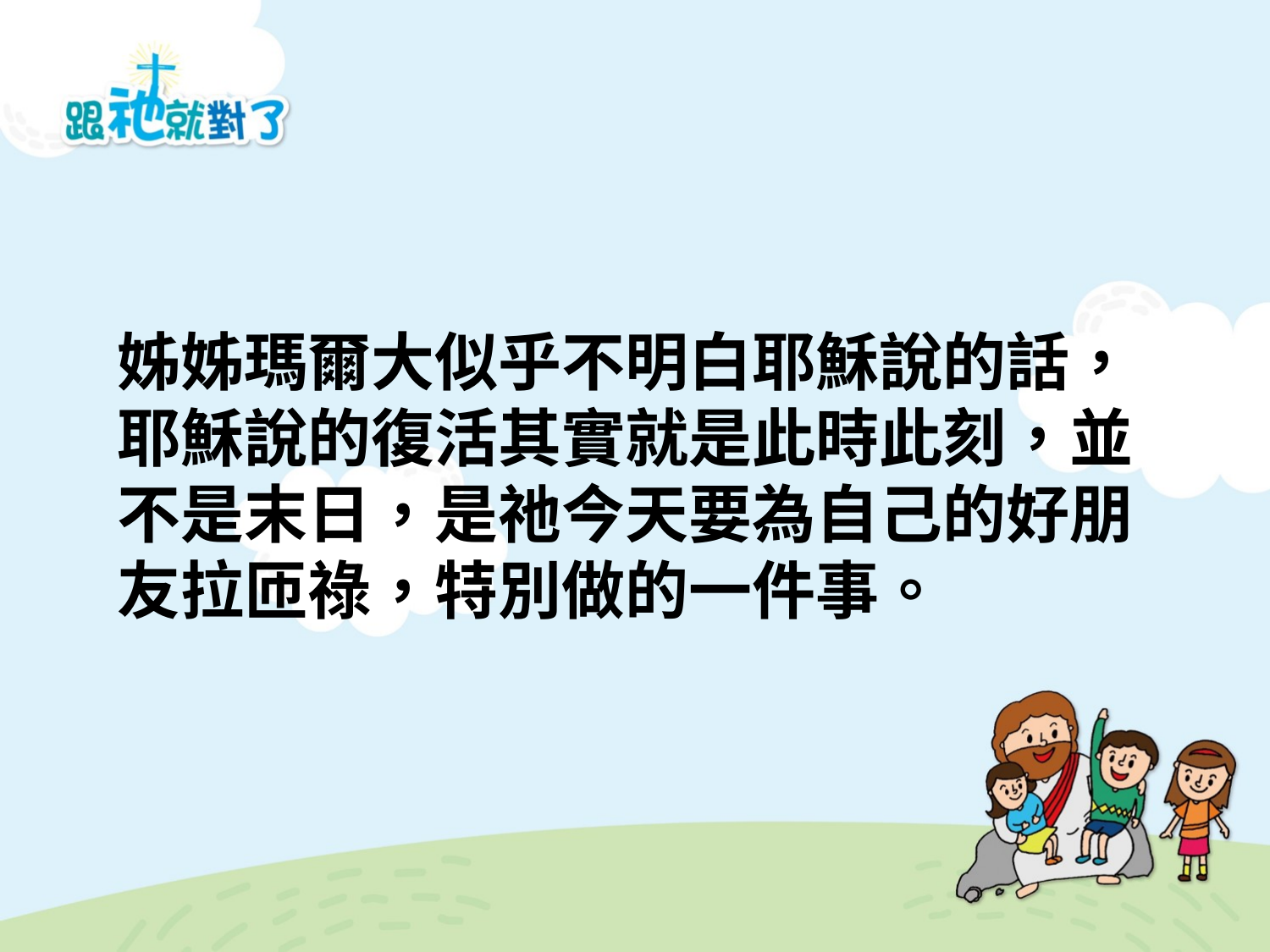

姊姊瑪爾大似乎不明白耶穌說的話，耶穌說的復活其實就是此時此刻，並不是末日，是祂今天要為自己的好朋友拉匝祿，特別做的一件事。